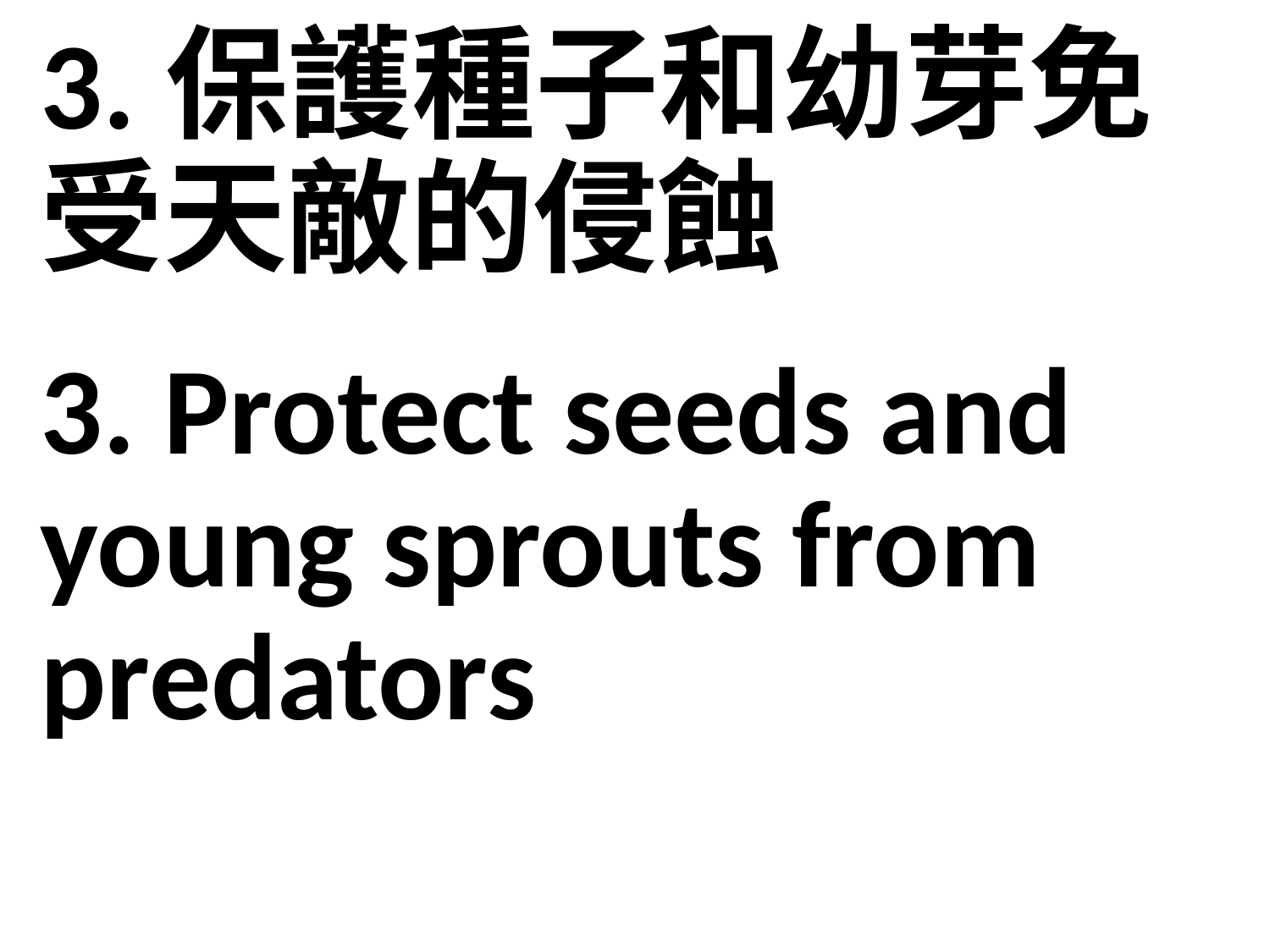

3.保護種子和幼芽免受天敵的侵蝕

3. Protect seeds and young sprouts from predators